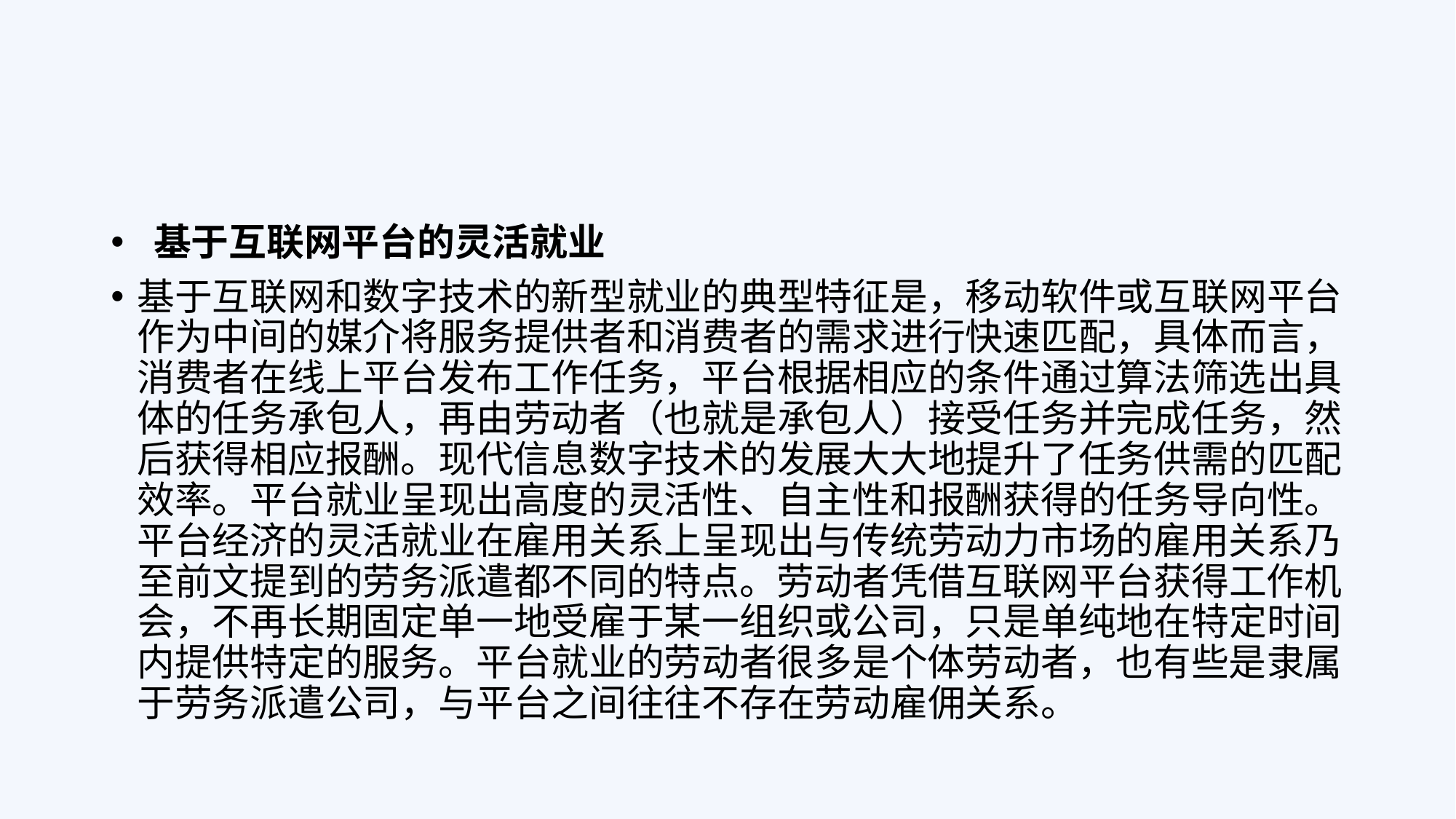

#
 基于互联网平台的灵活就业
基于互联网和数字技术的新型就业的典型特征是，移动软件或互联网平台作为中间的媒介将服务提供者和消费者的需求进行快速匹配，具体而言，消费者在线上平台发布工作任务，平台根据相应的条件通过算法筛选出具体的任务承包人，再由劳动者（也就是承包人）接受任务并完成任务，然后获得相应报酬。现代信息数字技术的发展大大地提升了任务供需的匹配效率。平台就业呈现出高度的灵活性、自主性和报酬获得的任务导向性。平台经济的灵活就业在雇用关系上呈现出与传统劳动力市场的雇用关系乃至前文提到的劳务派遣都不同的特点。劳动者凭借互联网平台获得工作机会，不再长期固定单一地受雇于某一组织或公司，只是单纯地在特定时间内提供特定的服务。平台就业的劳动者很多是个体劳动者，也有些是隶属于劳务派遣公司，与平台之间往往不存在劳动雇佣关系。